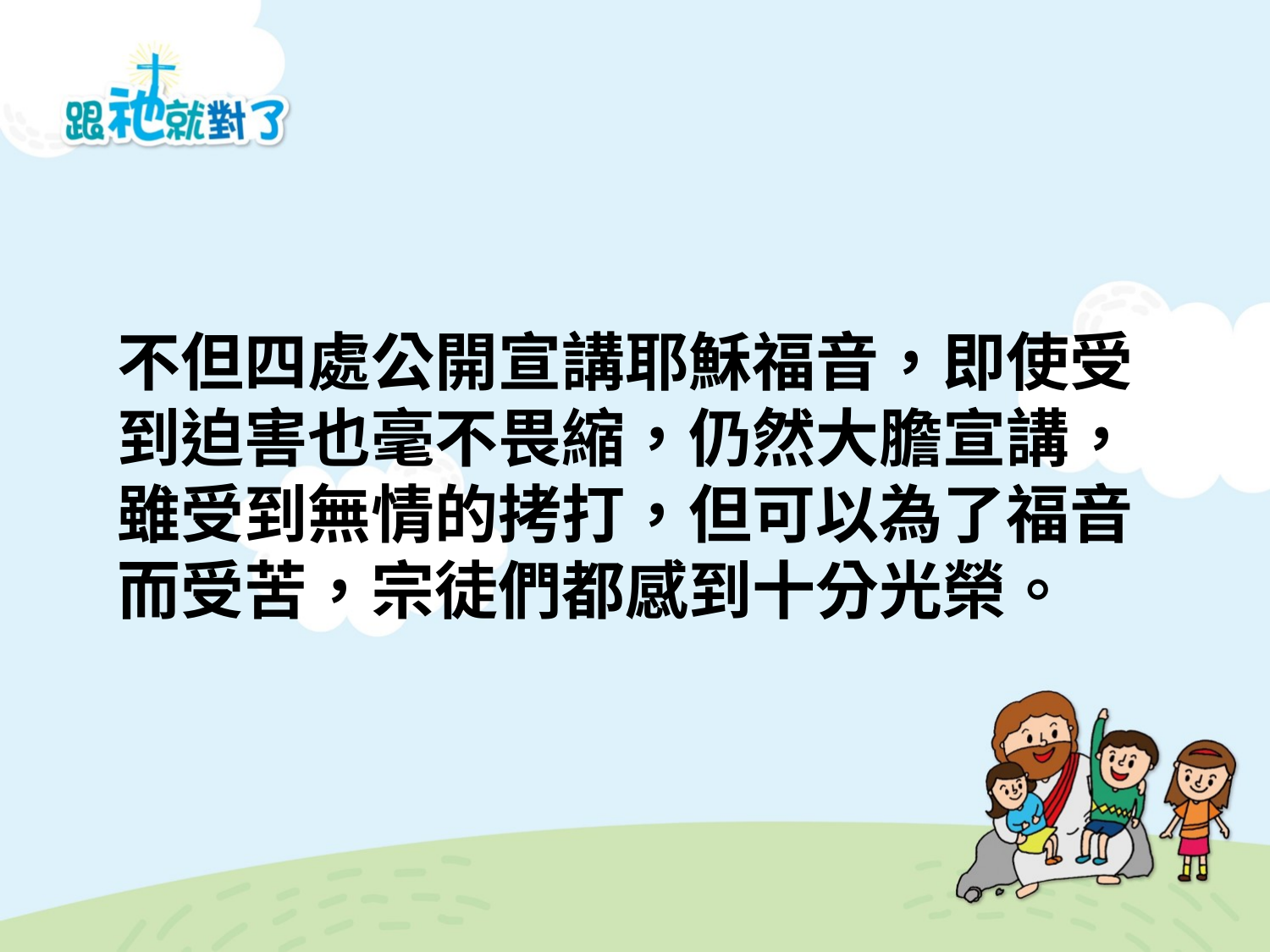

不但四處公開宣講耶穌福音，即使受到迫害也毫不畏縮，仍然大膽宣講，雖受到無情的拷打，但可以為了福音而受苦，宗徒們都感到十分光榮。